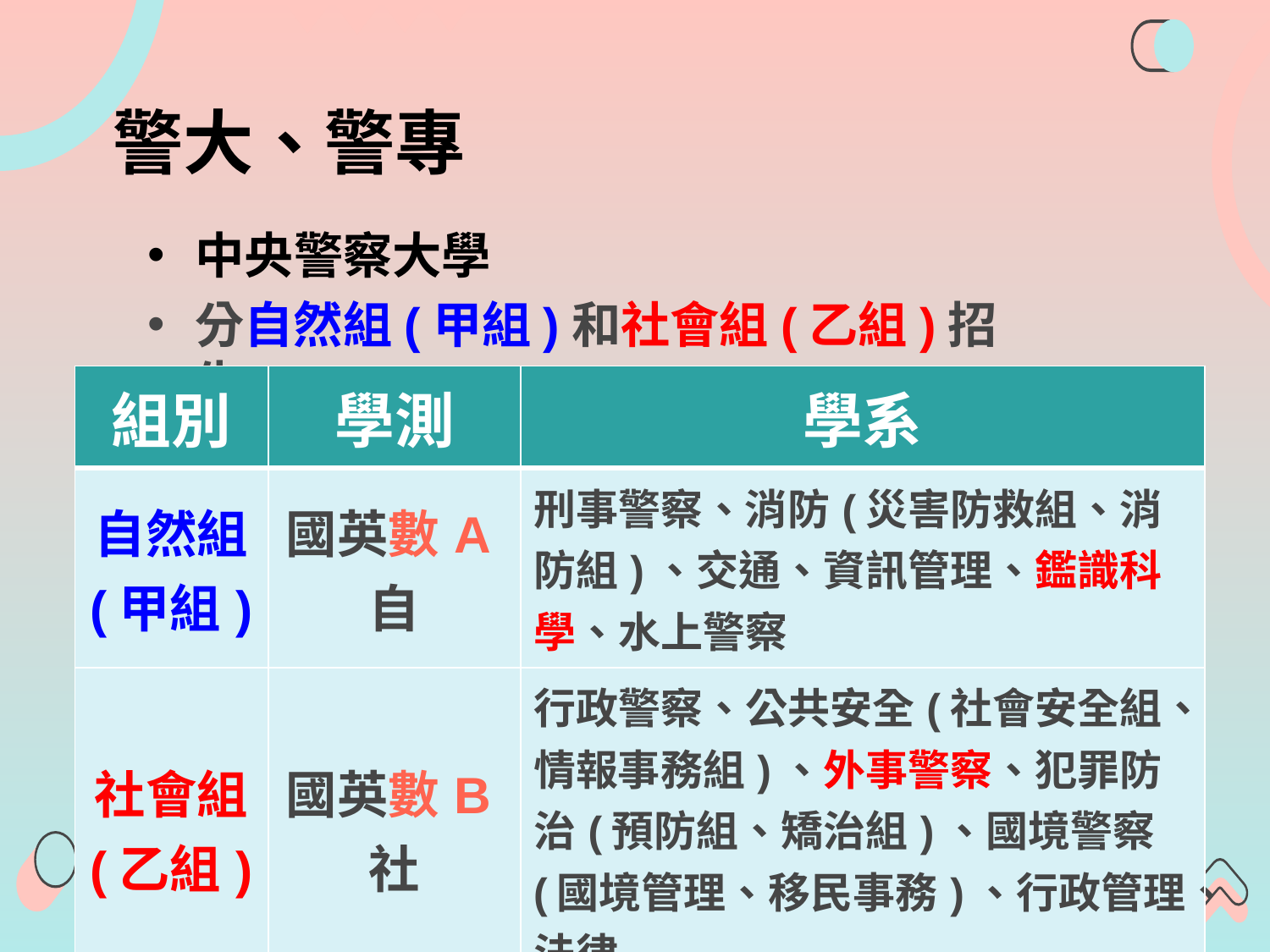

警大、警專
中央警察大學
分自然組(甲組)和社會組(乙組)招生

| 組別 | 學測 | 學系 |
| --- | --- | --- |
| 自然組 (甲組) | 國英數A自 | 刑事警察、消防(災害防救組、消防組)、交通、資訊管理、鑑識科學、水上警察 |
| 社會組 (乙組) | 國英數B社 | 行政警察、公共安全(社會安全組、情報事務組)、外事警察、犯罪防治(預防組、矯治組)、國境警察(國境管理、移民事務)、行政管理、法律 |